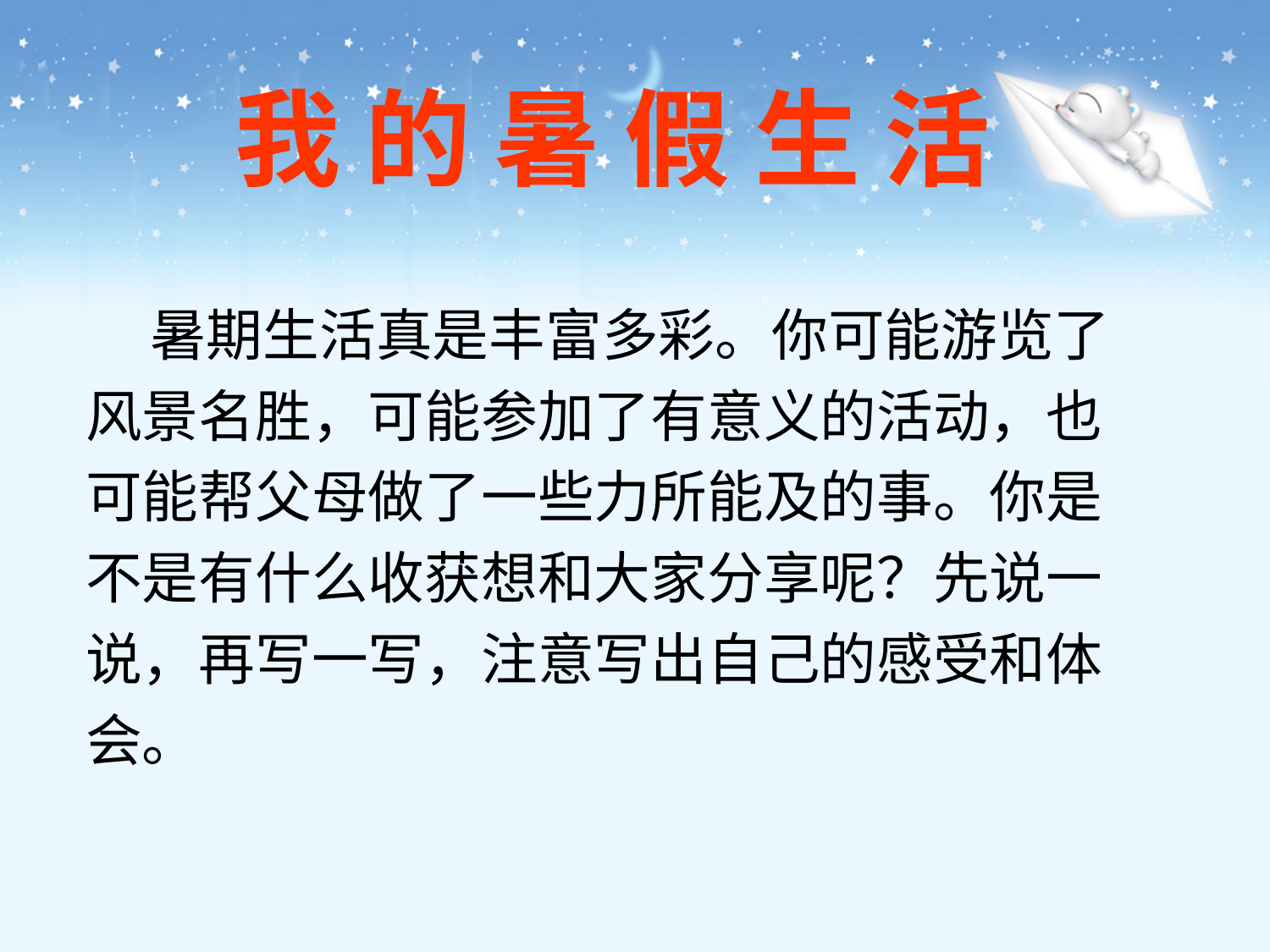

# 我 的 暑 假 生 活
    暑期生活真是丰富多彩。你可能游览了风景名胜，可能参加了有意义的活动，也可能帮父母做了一些力所能及的事。你是不是有什么收获想和大家分享呢？先说一说，再写一写，注意写出自己的感受和体会。